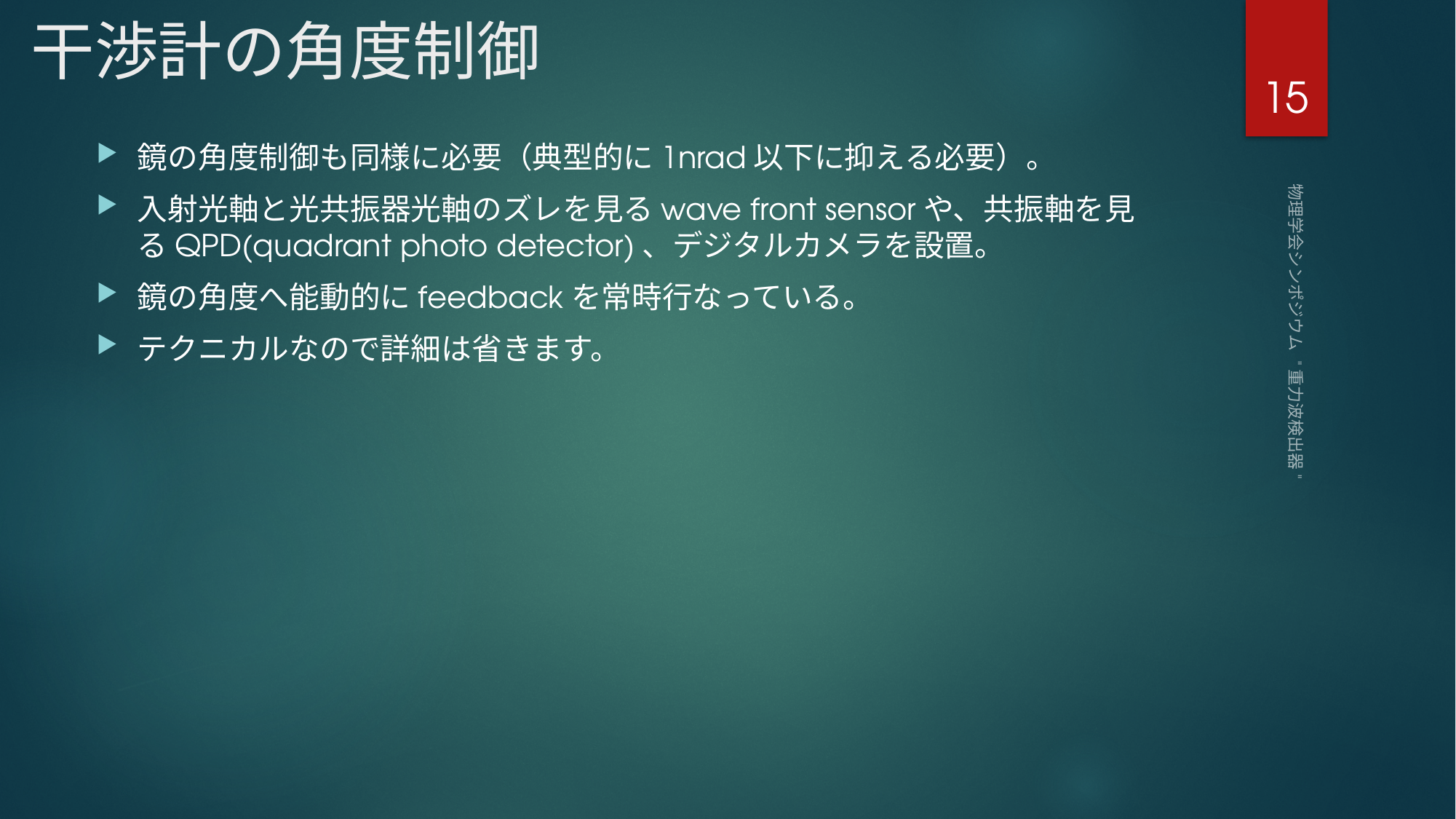

# 干渉計の角度制御
15
鏡の角度制御も同様に必要（典型的に1nrad以下に抑える必要）。
入射光軸と光共振器光軸のズレを見るwave front sensorや、共振軸を見るQPD(quadrant photo detector)、デジタルカメラを設置。
鏡の角度へ能動的にfeedbackを常時行なっている。
テクニカルなので詳細は省きます。

物理学会シンポジウム "重力波検出器"